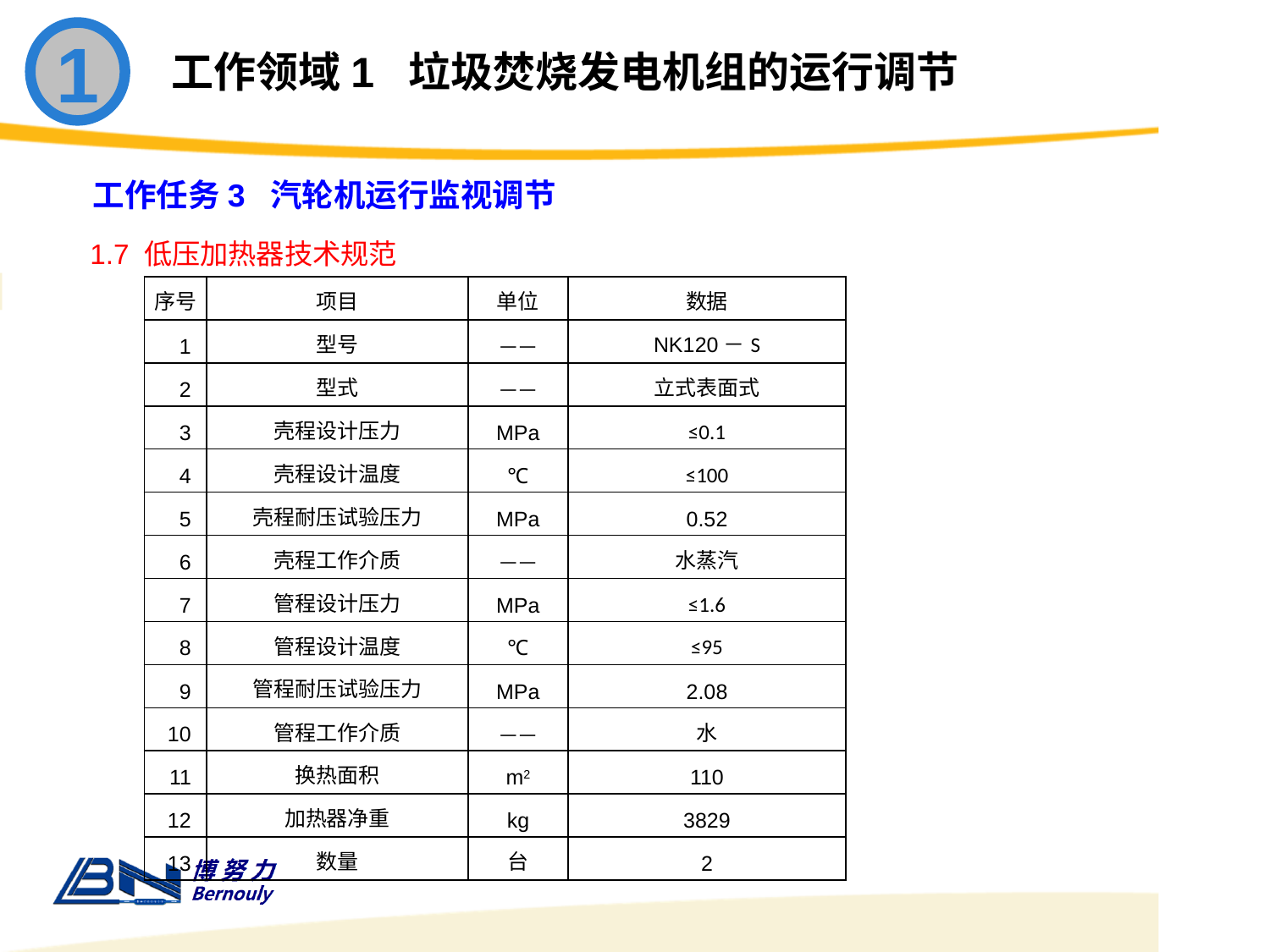

1
工作领域1  垃圾焚烧发电机组的运行调节
工作任务3  汽轮机运行监视调节
1.7 低压加热器技术规范

| 序号 | 项目 | 单位 | 数据 |
| --- | --- | --- | --- |
| 1 | 型号 | —— | NK120－S |
| 2 | 型式 | —— | 立式表面式 |
| 3 | 壳程设计压力 | MPa | ≤0.1 |
| 4 | 壳程设计温度 | ℃ | ≤100 |
| 5 | 壳程耐压试验压力 | MPa | 0.52 |
| 6 | 壳程工作介质 | —— | 水蒸汽 |
| 7 | 管程设计压力 | MPa | ≤1.6 |
| 8 | 管程设计温度 | ℃ | ≤95 |
| 9 | 管程耐压试验压力 | MPa | 2.08 |
| 10 | 管程工作介质 | —— | 水 |
| 11 | 换热面积 | m2 | 110 |
| 12 | 加热器净重 | kg | 3829 |
| 13 | 数量 | 台 | 2 |